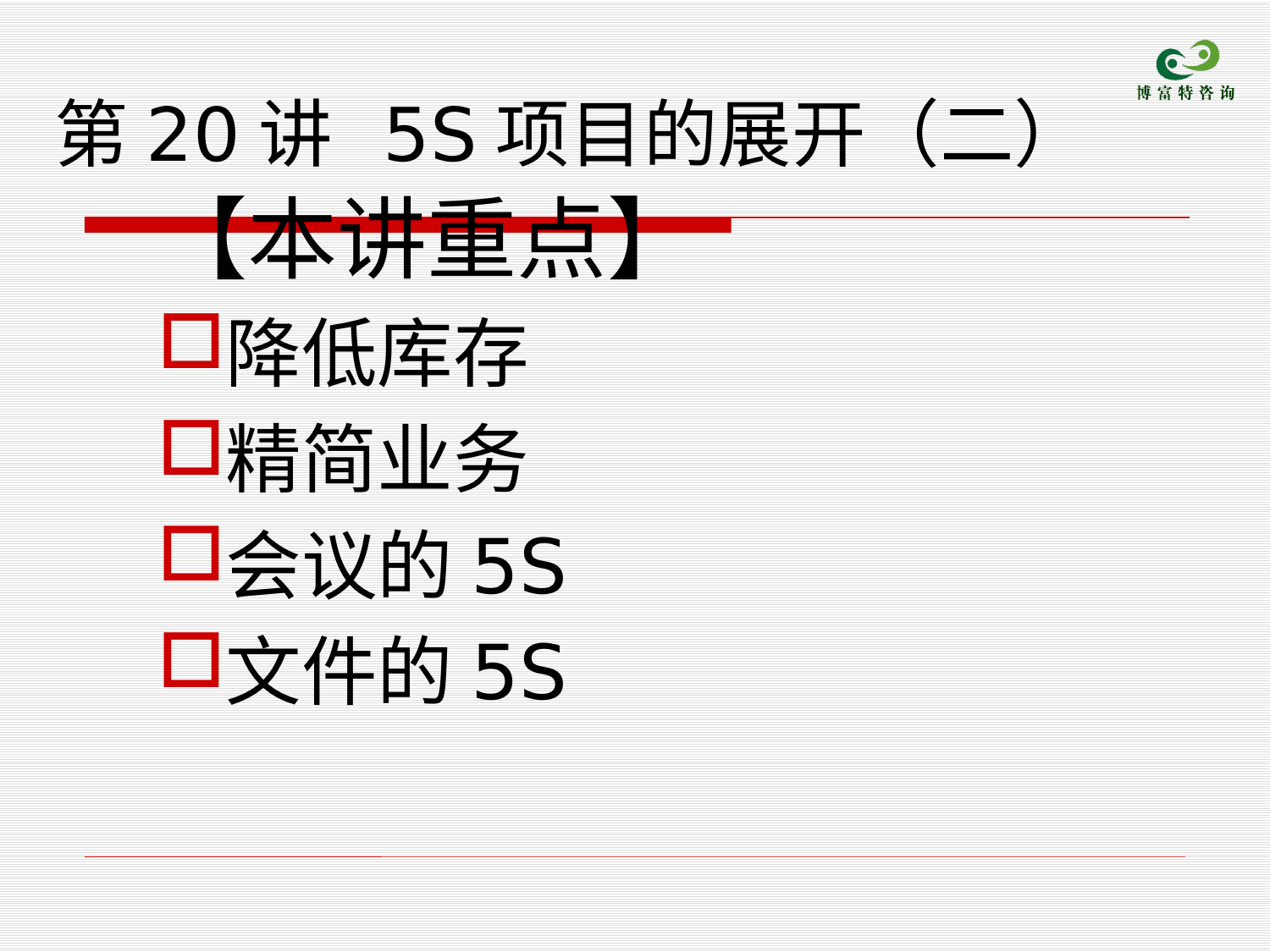

# 第20讲  5S项目的展开（二）
【本讲重点】
降低库存
精简业务
会议的5S
文件的5S
720